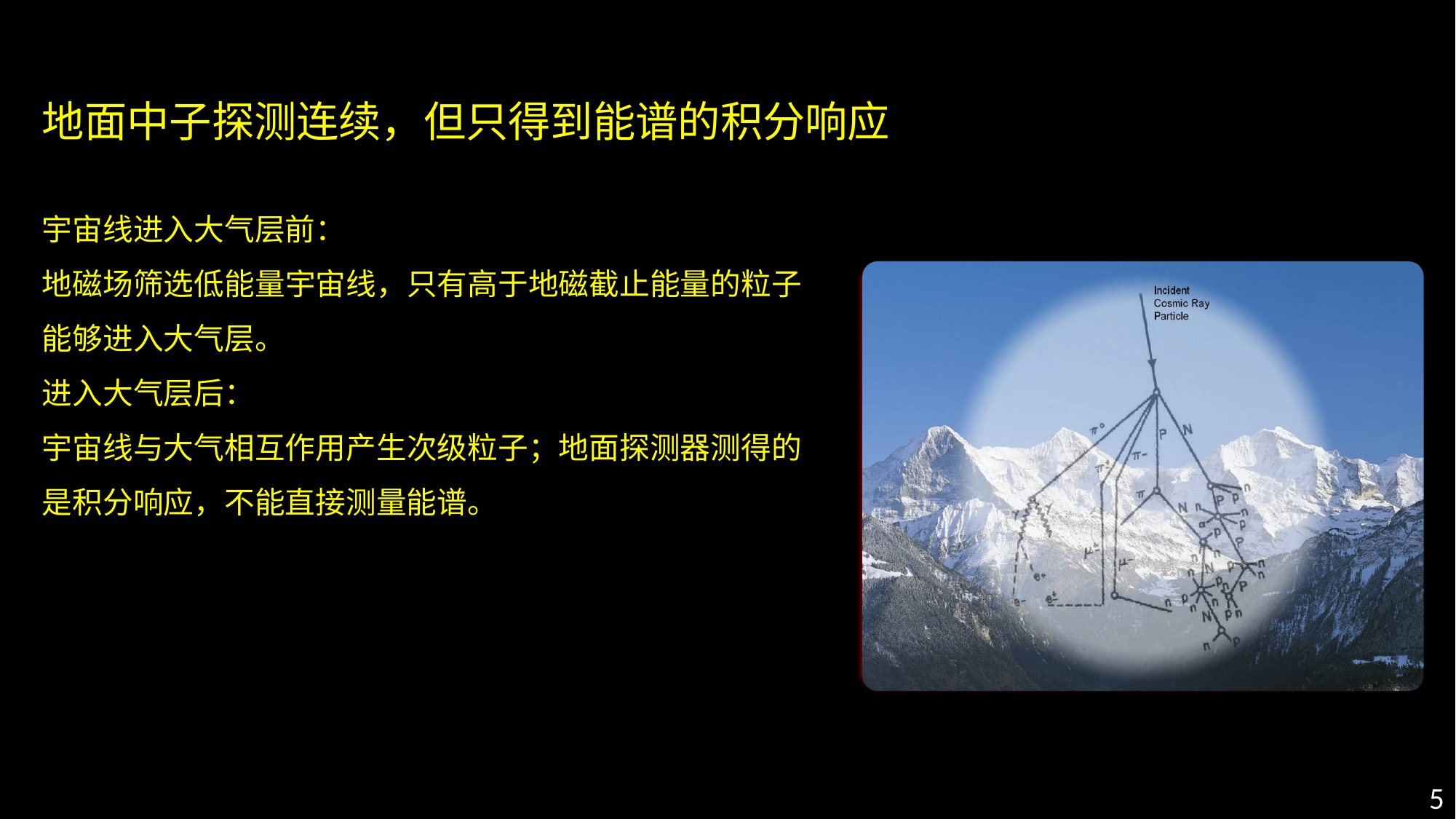

地面中子探测连续，但只得到能谱的积分响应
宇宙线进入大气层前：
地磁场筛选低能量宇宙线，只有高于地磁截止能量的粒子能够进入大气层。
进入大气层后：
宇宙线与大气相互作用产生次级粒子；地面探测器测得的是积分响应，不能直接测量能谱。

5